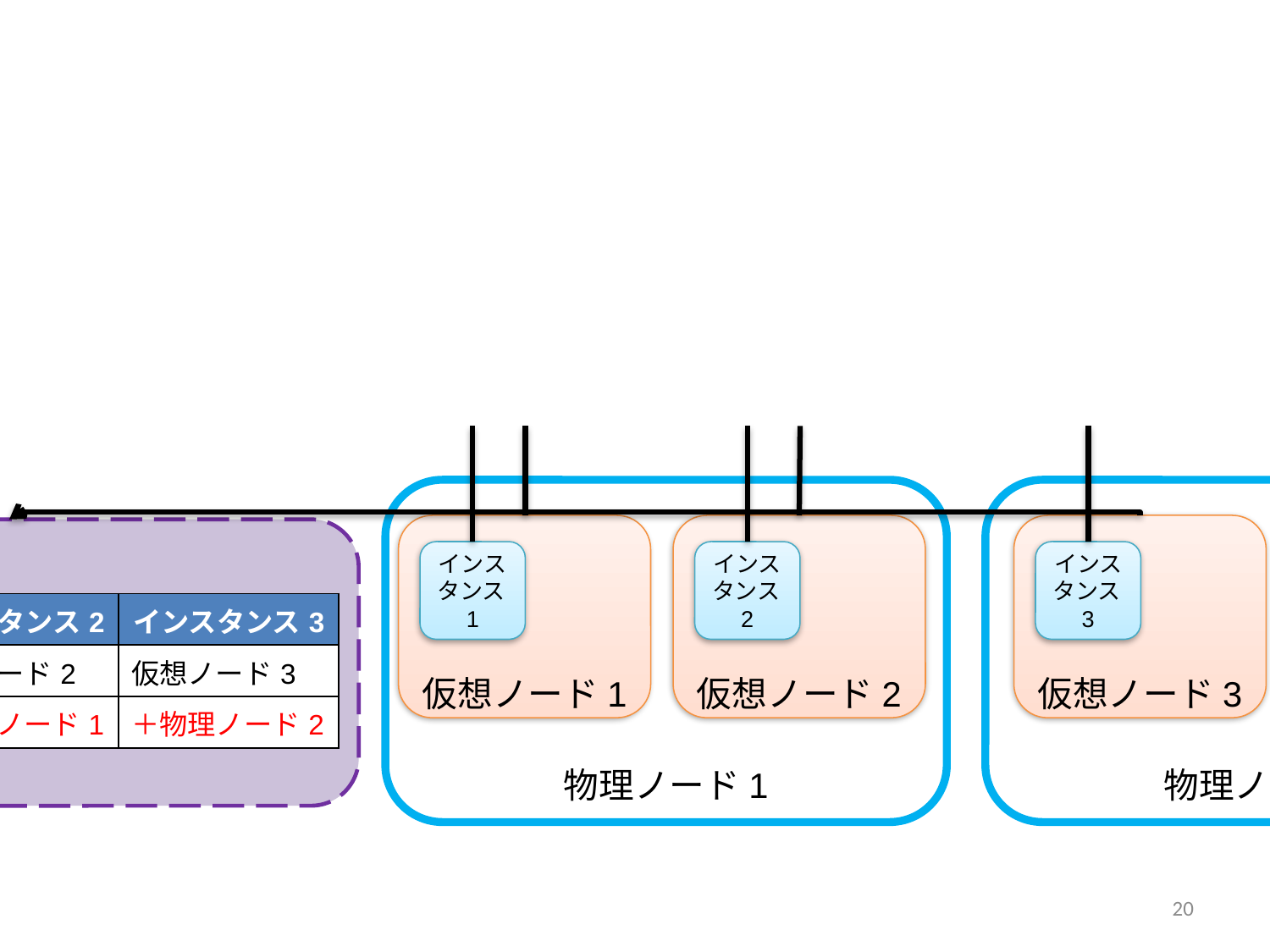

物理ノード1

物理ノード2

仮想ノード1

仮想ノード2

仮想ノード3

位置情報
インスタンス1
インスタンス2
インスタンス3
| インスタンス1 | インスタンス2 | インスタンス3 |
| --- | --- | --- |
| 仮想ノード1 | 仮想ノード2 | 仮想ノード3 |
| ＋物理ノード1 | ＋物理ノード1 | ＋物理ノード2 |
20